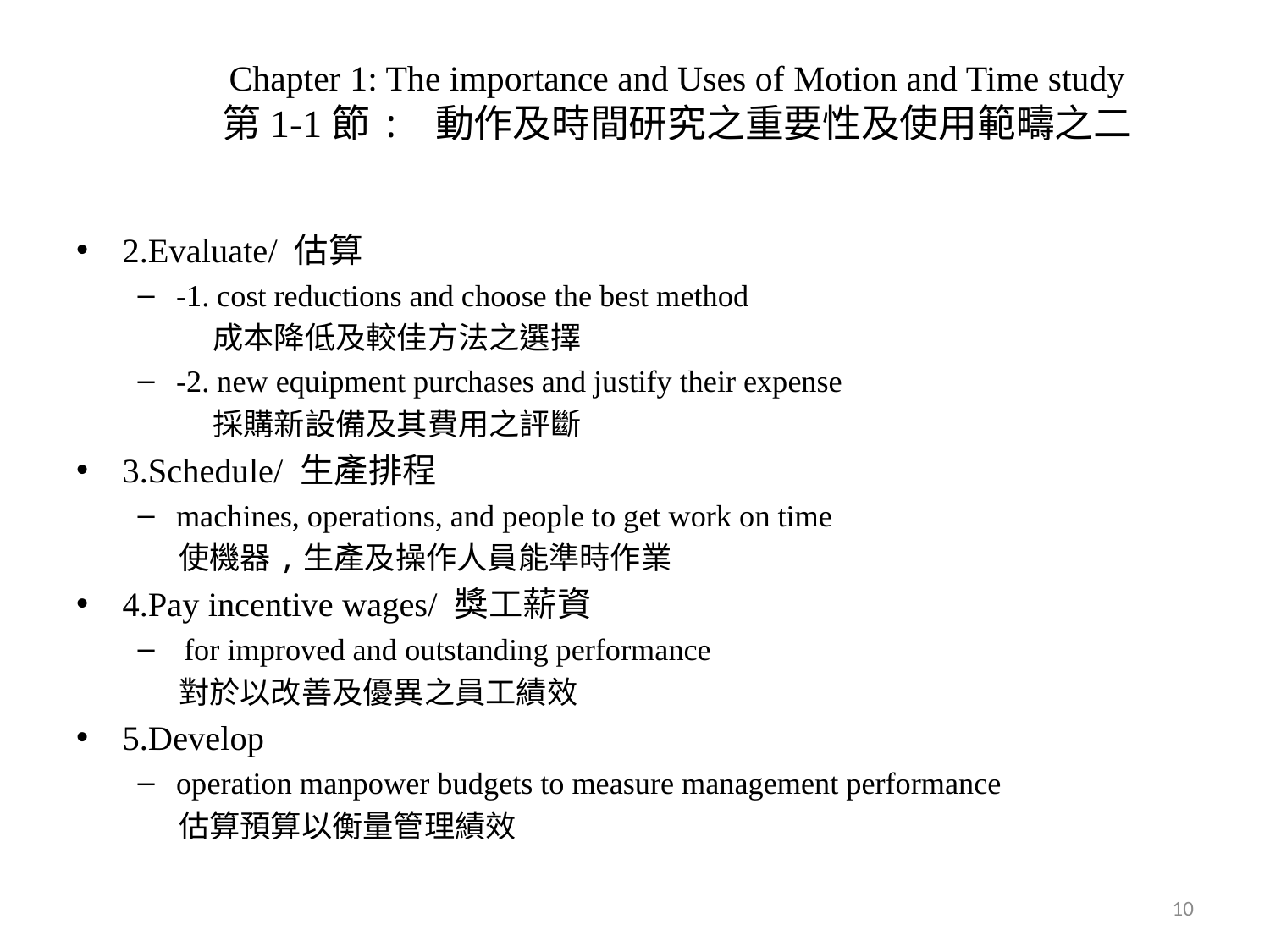

# Chapter 1: The importance and Uses of Motion and Time study 第1-1節: 動作及時間研究之重要性及使用範疇之二
2.Evaluate/ 估算
-1. cost reductions and choose the best method
          成本降低及較佳方法之選擇
-2. new equipment purchases and justify their expense
          採購新設備及其費用之評斷
3.Schedule/ 生產排程
machines, operations, and people to get work on time
     使機器,生產及操作人員能準時作業
4.Pay incentive wages/ 獎工薪資
 for improved and outstanding performance
     對於以改善及優異之員工績效
5.Develop
operation manpower budgets to measure management performance
     估算預算以衡量管理績效

10